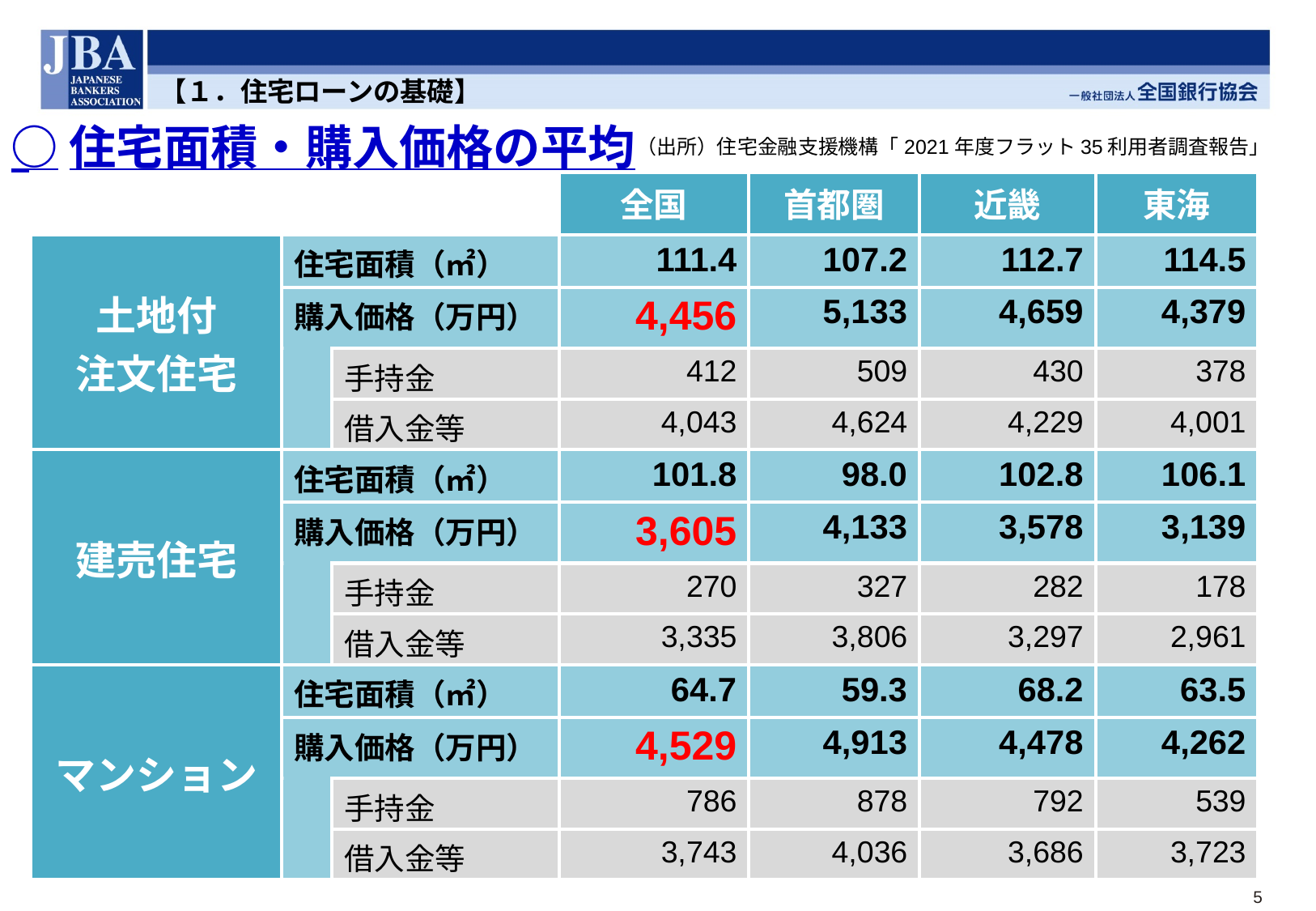

【１．住宅ローンの基礎】
○住宅面積・購入価格の平均
（出所）住宅金融支援機構「2021年度フラット35利用者調査報告」
|  |  |  | 全国 | 首都圏 | 近畿 | 東海 |
| --- | --- | --- | --- | --- | --- | --- |
| 土地付 注文住宅 | 住宅面積（㎡） |  | 111.4 | 107.2 | 112.7 | 114.5 |
|  | 購入価格（万円） |  | 4,456 | 5,133 | 4,659 | 4,379 |
|  |  | 手持金 | 412 | 509 | 430 | 378 |
|  |  | 借入金等 | 4,043 | 4,624 | 4,229 | 4,001 |
| 建売住宅 | 住宅面積（㎡） |  | 101.8 | 98.0 | 102.8 | 106.1 |
|  | 購入価格（万円） |  | 3,605 | 4,133 | 3,578 | 3,139 |
|  |  | 手持金 | 270 | 327 | 282 | 178 |
|  |  | 借入金等 | 3,335 | 3,806 | 3,297 | 2,961 |
| マンション | 住宅面積（㎡） |  | 64.7 | 59.3 | 68.2 | 63.5 |
|  | 購入価格（万円） |  | 4,529 | 4,913 | 4,478 | 4,262 |
|  |  | 手持金 | 786 | 878 | 792 | 539 |
|  |  | 借入金等 | 3,743 | 4,036 | 3,686 | 3,723 |